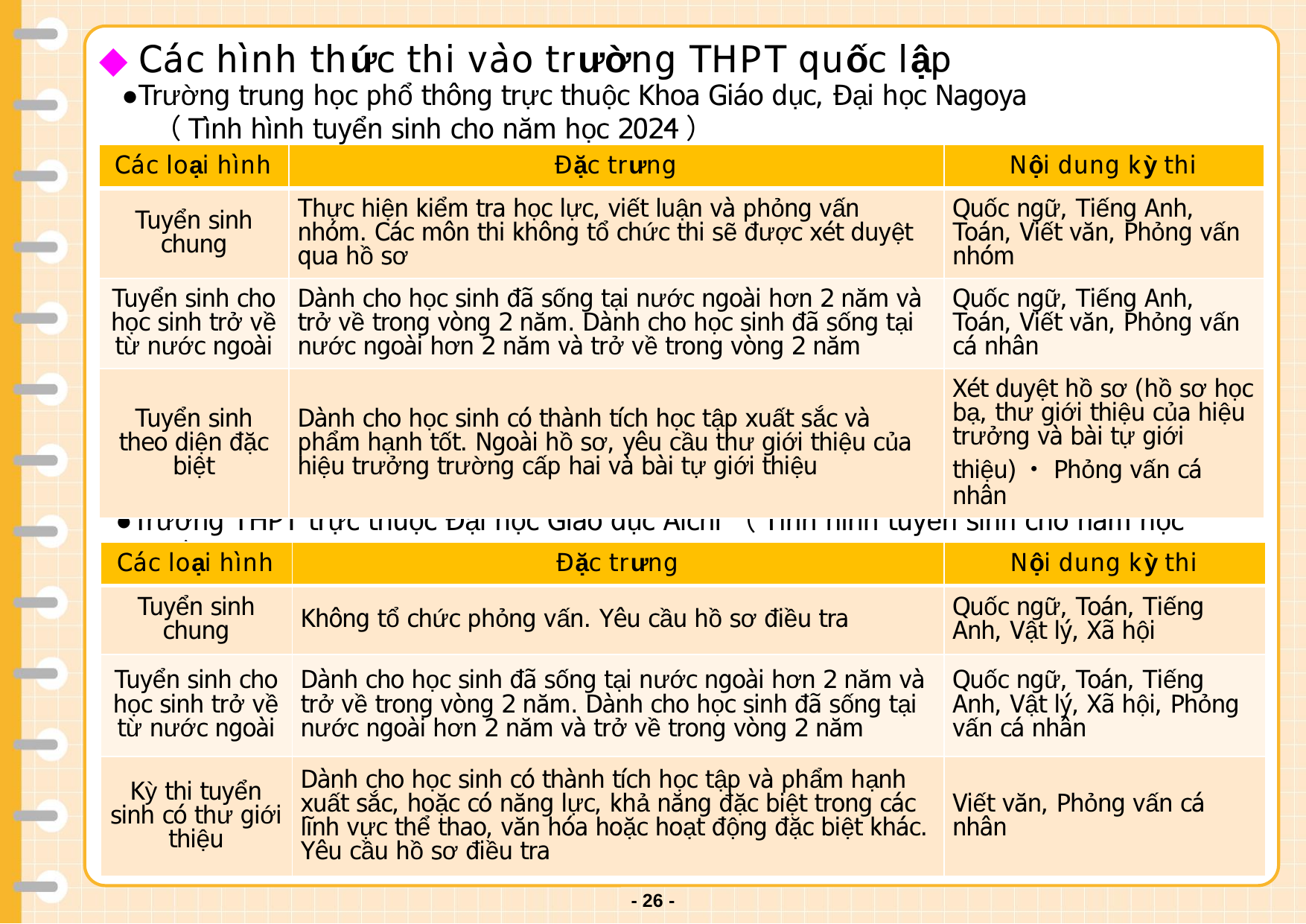

・名古屋大学教育学部付属高等学校
◆ Các hình thức thi vào trường THPT quốc lập
●Trường trung học phổ thông trực thuộc Khoa Giáo dục, Đại học Nagoya
（Tình hình tuyển sinh cho năm học 2024）
● Trường trung học phổ thông trực thuộc Khoa Giáo dục, Đại học Nagoya(Tình hình tuyển sinh cho năm học 2024 ）
| Các loại hình | Đặc trưng | Nội dung kỳ thi |
| --- | --- | --- |
| Tuyển sinh chung | Thực hiện kiểm tra học lực, viết luận và phỏng vấn nhóm. Các môn thi không tổ chức thi sẽ được xét duyệt qua hồ sơ | Quốc ngữ, Tiếng Anh, Toán, Viết văn, Phỏng vấn nhóm |
| Tuyển sinh cho học sinh trở về từ nước ngoài | Dành cho học sinh đã sống tại nước ngoài hơn 2 năm và trở về trong vòng 2 năm. Dành cho học sinh đã sống tại nước ngoài hơn 2 năm và trở về trong vòng 2 năm | Quốc ngữ, Tiếng Anh, Toán, Viết văn, Phỏng vấn cá nhân |
| Tuyển sinh theo diện đặc biệt | Dành cho học sinh có thành tích học tập xuất sắc và phẩm hạnh tốt. Ngoài hồ sơ, yêu cầu thư giới thiệu của hiệu trưởng trường cấp hai và bài tự giới thiệu | Xét duyệt hồ sơ (hồ sơ học bạ, thư giới thiệu của hiệu trưởng và bài tự giới thiệu)・Phỏng vấn cá nhân |
●Trường THPT trực thuộc Đại học Giáo dục Aichi（Tình hình tuyển sinh cho năm học 2024）
| Các loại hình | Đặc trưng | Nội dung kỳ thi |
| --- | --- | --- |
| Tuyển sinh chung | Không tổ chức phỏng vấn. Yêu cầu hồ sơ điều tra | Quốc ngữ, Toán, Tiếng Anh, Vật lý, Xã hội |
| Tuyển sinh cho học sinh trở về từ nước ngoài | Dành cho học sinh đã sống tại nước ngoài hơn 2 năm và trở về trong vòng 2 năm. Dành cho học sinh đã sống tại nước ngoài hơn 2 năm và trở về trong vòng 2 năm | Quốc ngữ, Toán, Tiếng Anh, Vật lý, Xã hội, Phỏng vấn cá nhân |
| Kỳ thi tuyển sinh có thư giới thiệu | Dành cho học sinh có thành tích học tập và phẩm hạnh xuất sắc, hoặc có năng lực, khả năng đặc biệt trong các lĩnh vực thể thao, văn hóa hoặc hoạt động đặc biệt khác. Yêu cầu hồ sơ điều tra | Viết văn, Phỏng vấn cá nhân |
- 26 -